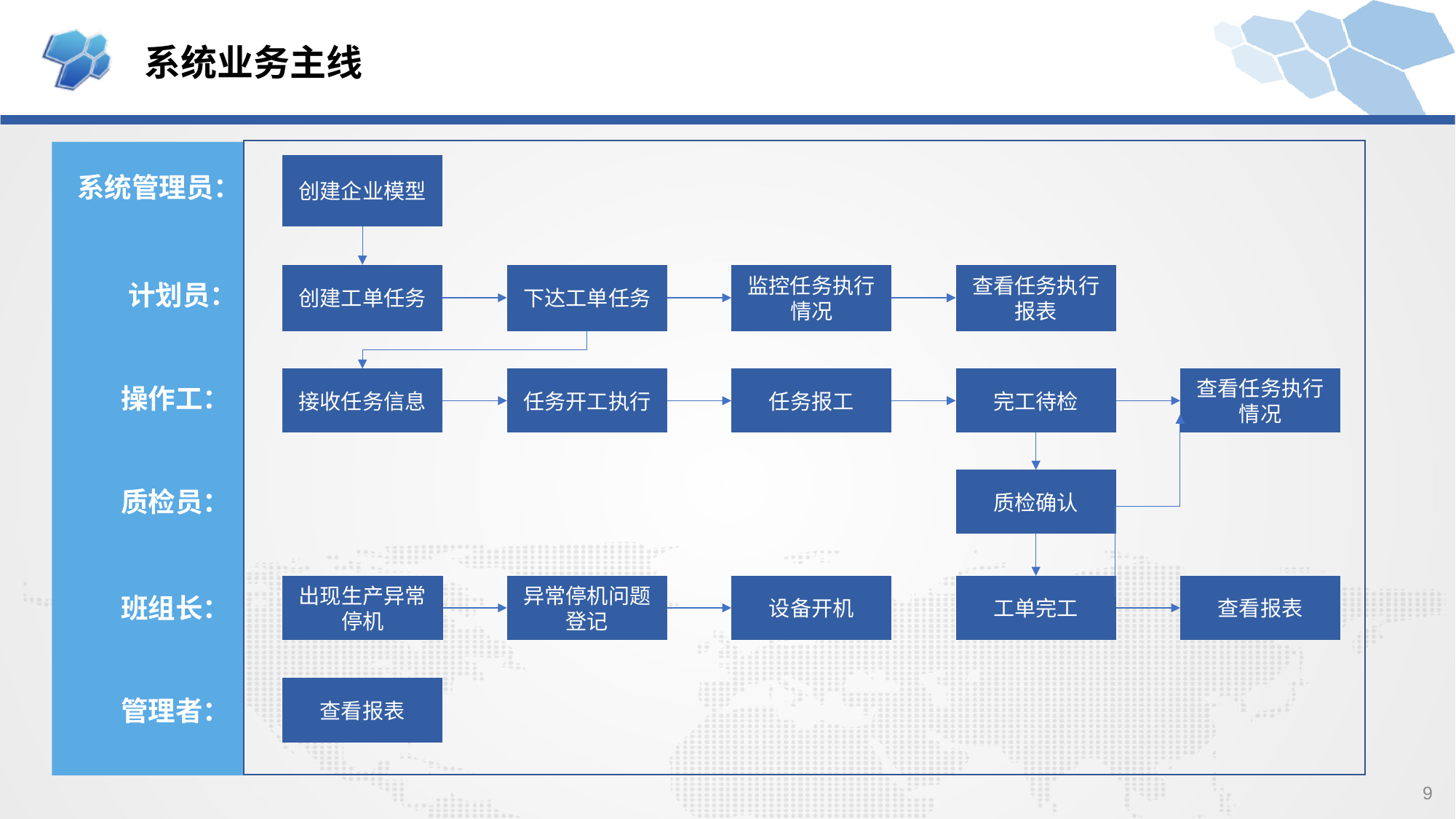

系统业务主线

创建企业模型
系统管理员：
创建工单任务
下达工单任务
监控任务执行情况
查看任务执行报表
计划员：
接收任务信息
任务开工执行
任务报工
完工待检
查看任务执行情况
操作工：
质检确认
质检员：
出现生产异常停机
异常停机问题登记
设备开机
工单完工
查看报表
班组长：
查看报表
管理者：
9